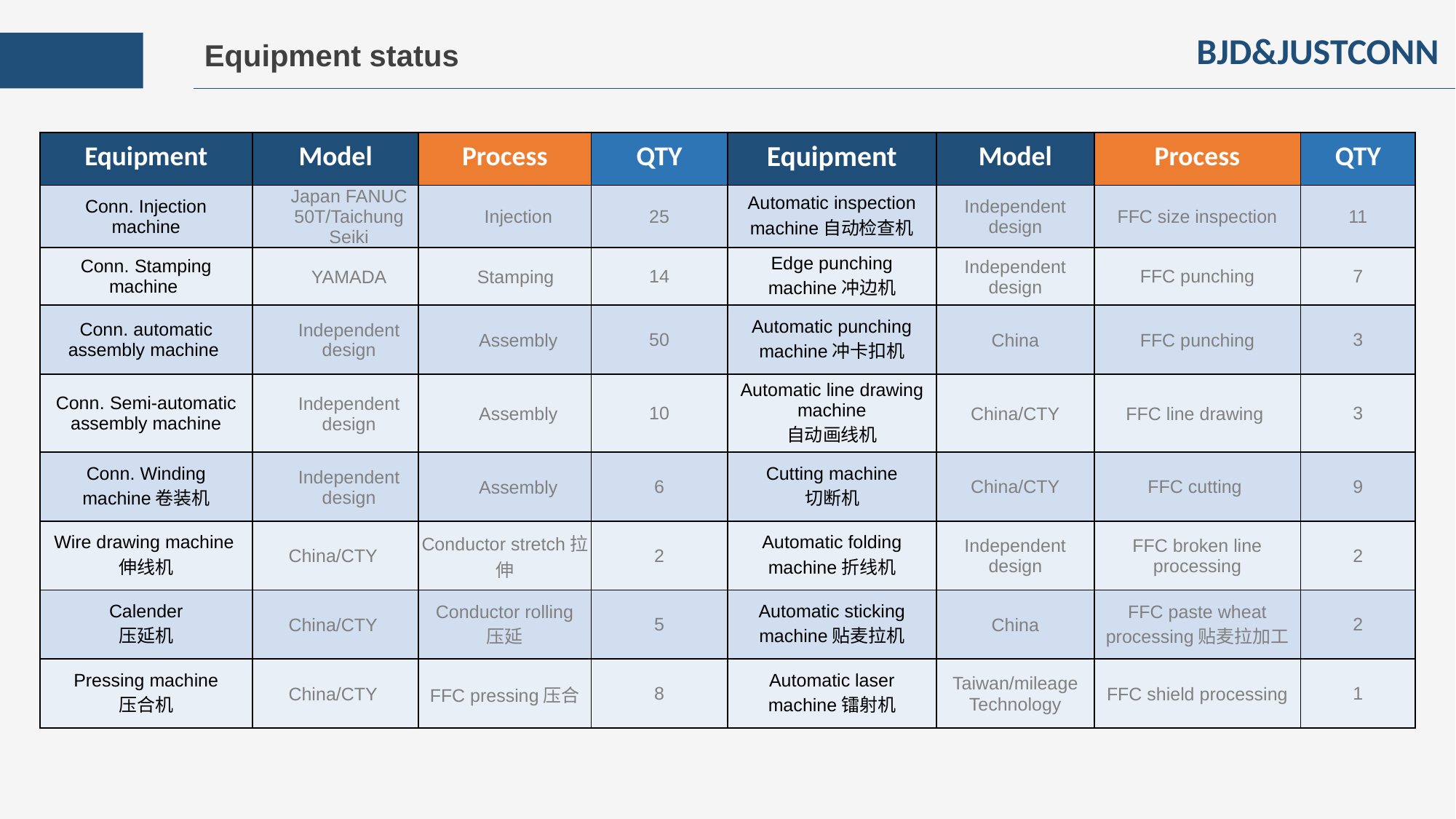

Equipment status
BJD&JUSTCONN

| Equipment | Model | Process | QTY | Equipment | Model | Process | QTY |
| --- | --- | --- | --- | --- | --- | --- | --- |
| Conn. Injection machine | Japan FANUC 50T/Taichung Seiki | Injection | 25 | Automatic inspection machine自动检查机 | Independent design | FFC size inspection | 11 |
| Conn. Stamping machine | YAMADA | Stamping | 14 | Edge punching machine冲边机 | Independent design | FFC punching | 7 |
| Conn. automatic assembly machine | Independent design | Assembly | 50 | Automatic punching machine冲卡扣机 | China | FFC punching | 3 |
| Conn. Semi-automatic assembly machine | Independent design | Assembly | 10 | Automatic line drawing machine 自动画线机 | China/CTY | FFC line drawing | 3 |
| Conn. Winding machine卷装机 | Independent design | Assembly | 6 | Cutting machine 切断机 | China/CTY | FFC cutting | 9 |
| Wire drawing machine伸线机 | China/CTY | Conductor stretch拉伸 | 2 | Automatic folding machine折线机 | Independent design | FFC broken line processing | 2 |
| Calender 压延机 | China/CTY | Conductor rolling 压延 | 5 | Automatic sticking machine贴麦拉机 | China | FFC paste wheat processing贴麦拉加工 | 2 |
| Pressing machine 压合机 | China/CTY | FFC pressing压合 | 8 | Automatic laser machine镭射机 | Taiwan/mileage Technology | FFC shield processing | 1 |